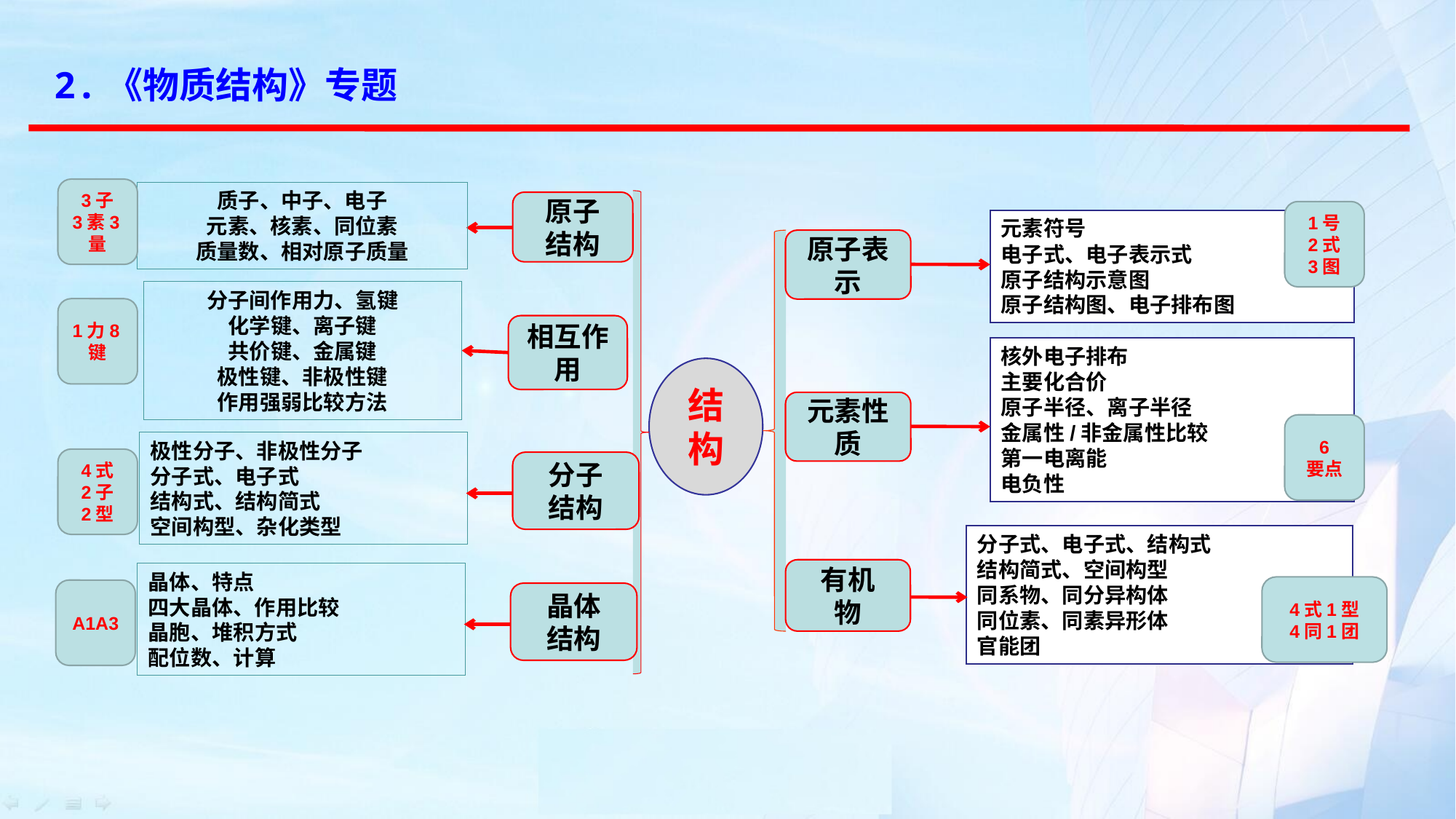

2.《物质结构》专题
3子
3素3量
质子、中子、电子
元素、核素、同位素
质量数、相对原子质量

原子
结构
1号
2式
3图
元素符号
电子式、电子表示式
原子结构示意图
原子结构图、电子排布图
原子表示

分子间作用力、氢键
化学键、离子键
共价键、金属键
极性键、非极性键
作用强弱比较方法
1力8键
相互作用
核外电子排布
主要化合价
原子半径、离子半径
金属性/非金属性比较
第一电离能
电负性
结构
元素性质
6
要点
极性分子、非极性分子
分子式、电子式
结构式、结构简式
空间构型、杂化类型
4式
2子
2型
分子
结构
分子式、电子式、结构式
结构简式、空间构型
同系物、同分异构体
同位素、同素异形体
官能团
有机
物
晶体、特点
四大晶体、作用比较
晶胞、堆积方式
配位数、计算
4式1型
4同1团
A1A3
晶体
结构
184